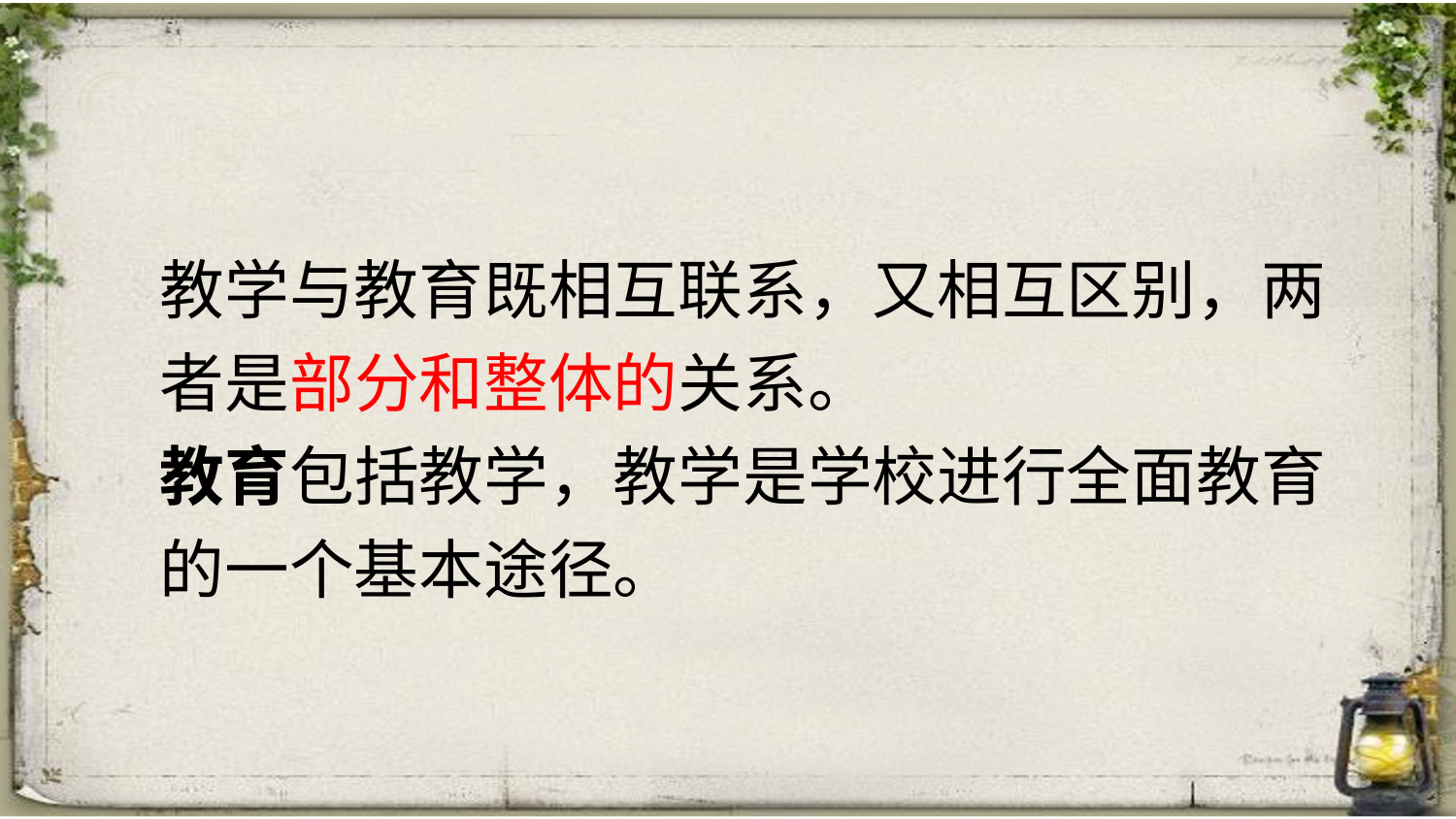

教学与教育既相互联系，又相互区别，两者是部分和整体的关系。
教育包括教学，教学是学校进行全面教育的一个基本途径。